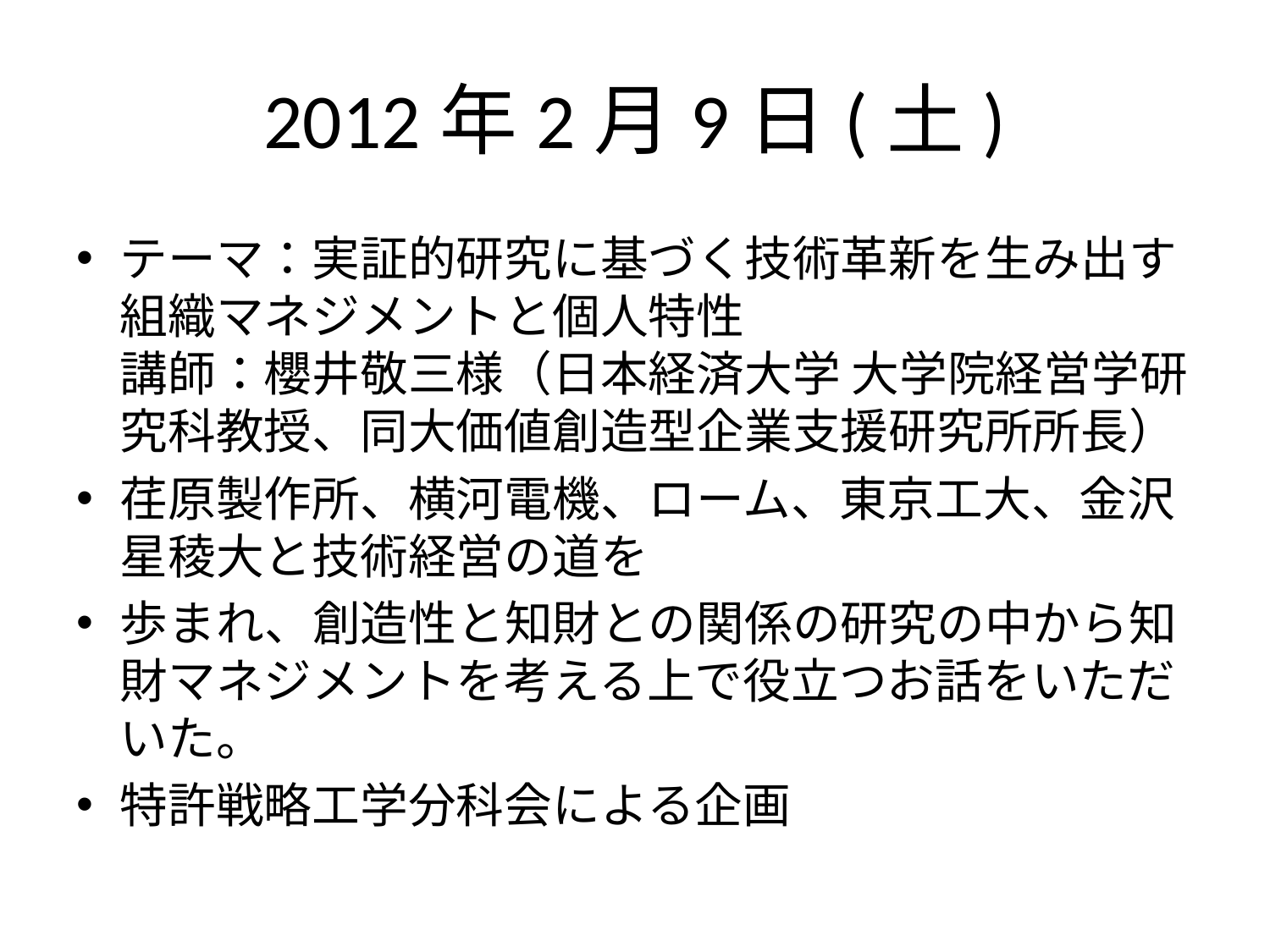

# 2012年2月9日(土)
テーマ：実証的研究に基づく技術革新を生み出す組織マネジメントと個人特性
講師：櫻井敬三様（日本経済大学 大学院経営学研究科教授、同大価値創造型企業支援研究所所長）
荏原製作所、横河電機、ローム、東京工大、金沢星稜大と技術経営の道を
歩まれ、創造性と知財との関係の研究の中から知財マネジメントを考える上で役立つお話をいただいた。
特許戦略工学分科会による企画